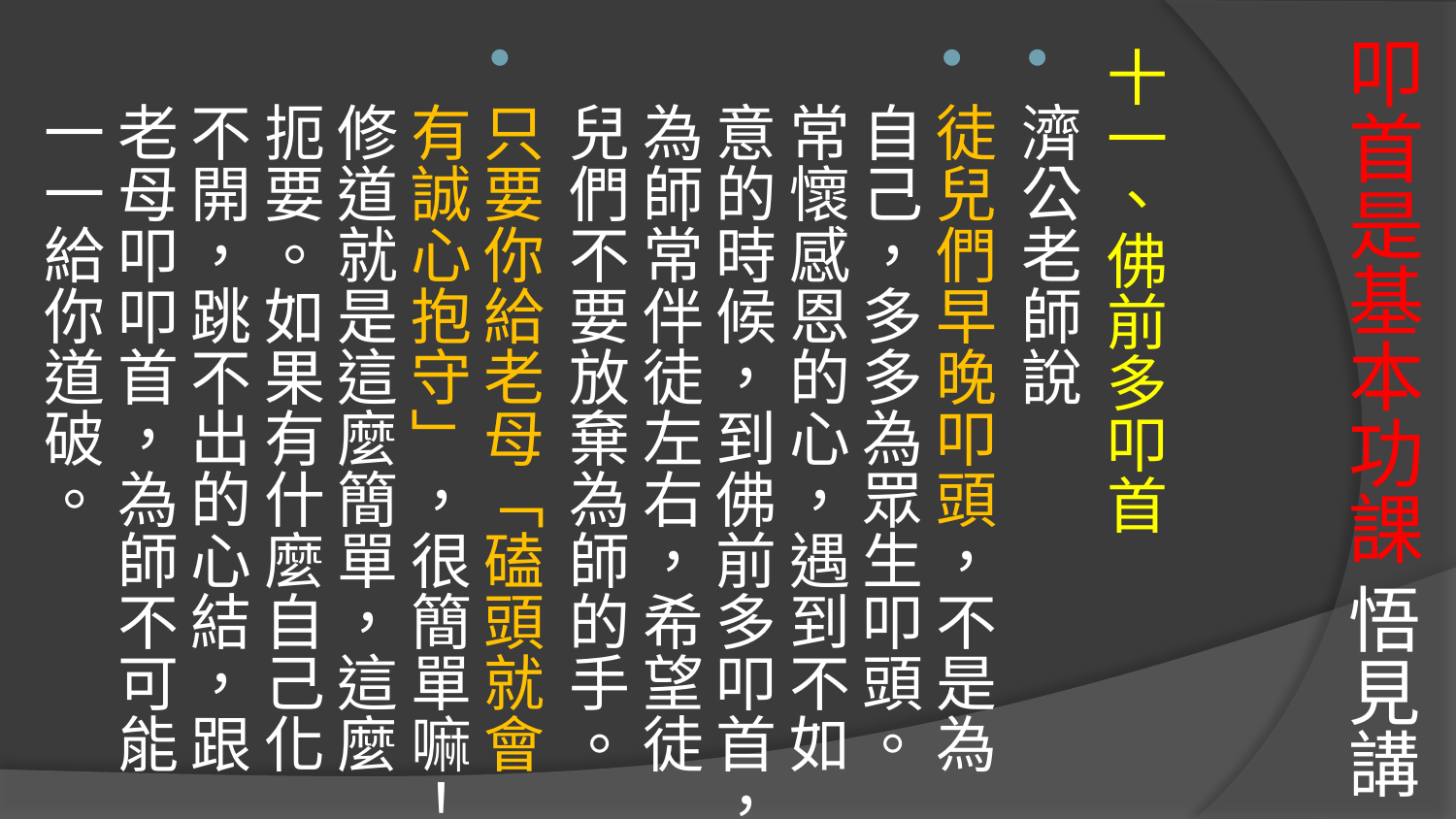

十一、佛前多叩首
濟公老師說
徒兒們早晚叩頭，不是為自己，多多為眾生叩頭。常懷感恩的心，遇到不如意的時候，到佛前多叩首，為師常伴徒左右，希望徒兒們不要放棄為師的手。
只要你給老母「磕頭就會有誠心抱守」，很簡單嘛！修道就是這麼簡單，這麼扼要。如果有什麼自己化不開，跳不出的心結，跟老母叩叩首，為師不可能一一給你道破。
# 叩首是基本功課 悟見講